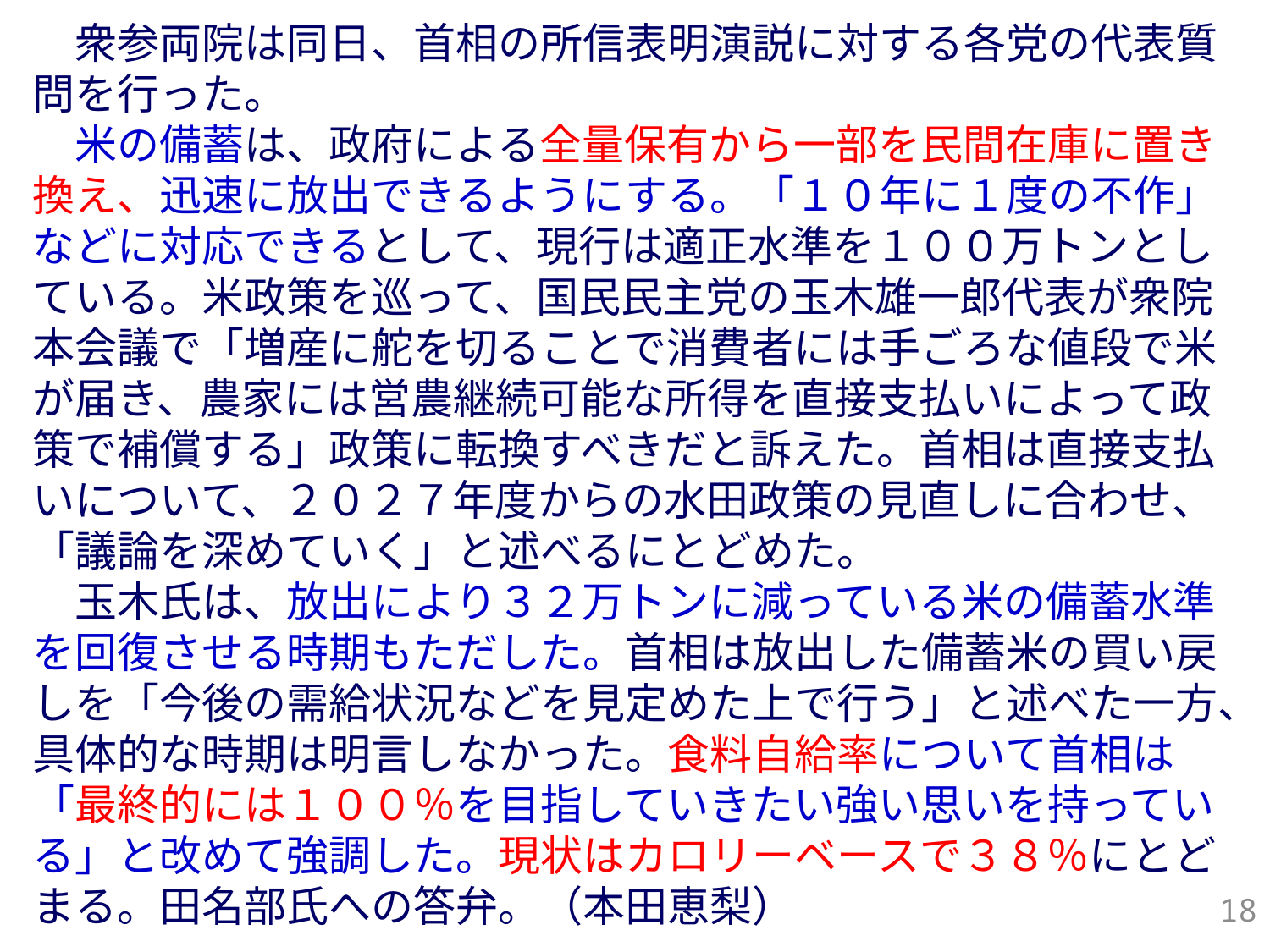

衆参両院は同日、首相の所信表明演説に対する各党の代表質問を行った。
　米の備蓄は、政府による全量保有から一部を民間在庫に置き換え、迅速に放出できるようにする。「１０年に１度の不作」などに対応できるとして、現行は適正水準を１００万トンとしている。米政策を巡って、国民民主党の玉木雄一郎代表が衆院本会議で「増産に舵を切ることで消費者には手ごろな値段で米が届き、農家には営農継続可能な所得を直接支払いによって政策で補償する」政策に転換すべきだと訴えた。首相は直接支払いについて、２０２７年度からの水田政策の見直しに合わせ、「議論を深めていく」と述べるにとどめた。
　玉木氏は、放出により３２万トンに減っている米の備蓄水準を回復させる時期もただした。首相は放出した備蓄米の買い戻しを「今後の需給状況などを見定めた上で行う」と述べた一方、具体的な時期は明言しなかった。食料自給率について首相は「最終的には１００％を目指していきたい強い思いを持っている」と改めて強調した。現状はカロリーベースで３８％にとどまる。田名部氏への答弁。（本田恵梨）
18